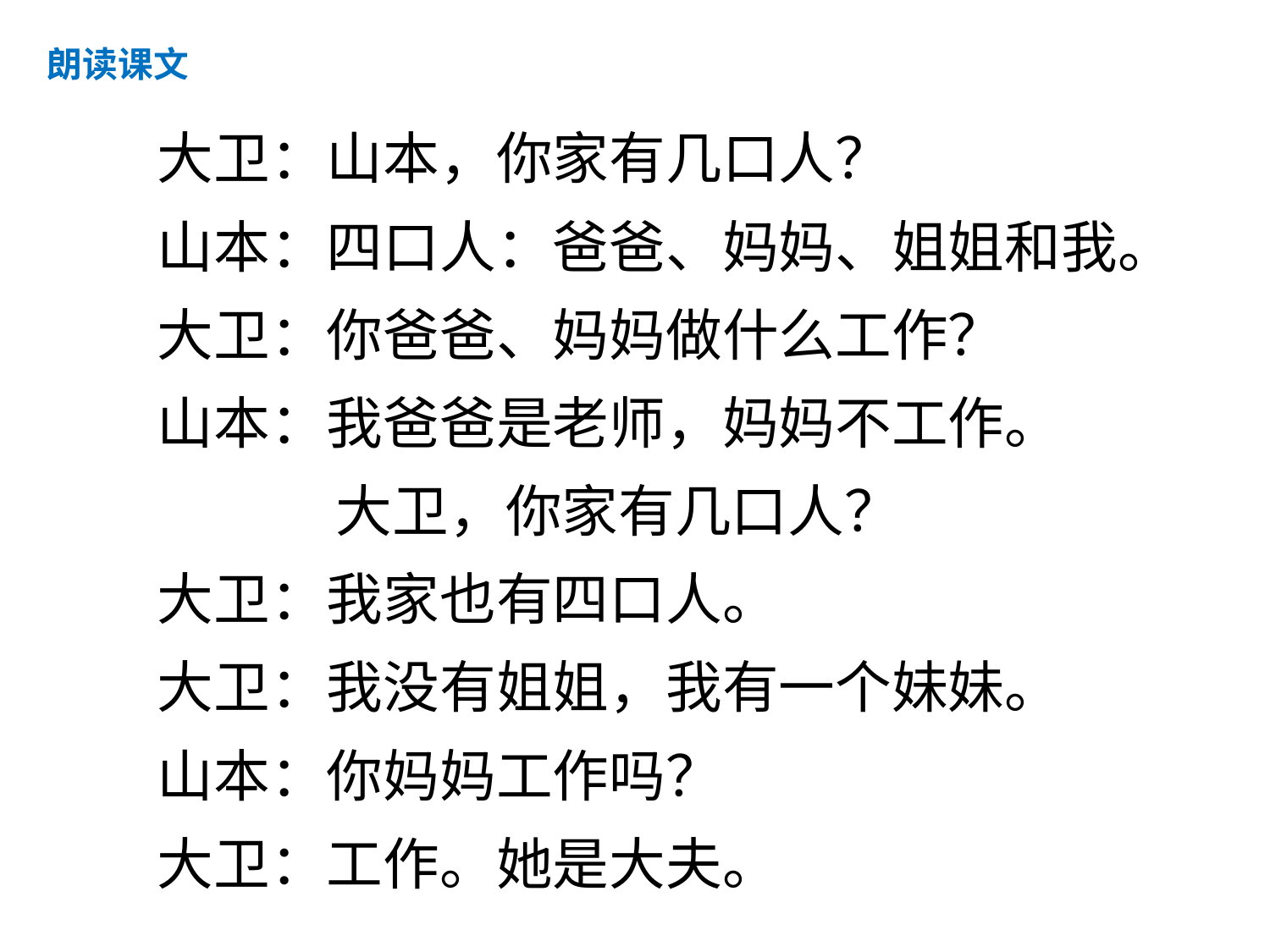

朗读课文
大卫：山本，你家有几口人？
山本：四口人：爸爸、妈妈、姐姐和我。
大卫：你爸爸、妈妈做什么工作？
山本：我爸爸是老师，妈妈不工作。
             大卫，你家有几口人？
大卫：我家也有四口人。
大卫：我没有姐姐，我有一个妹妹。
山本：你妈妈工作吗？
大卫：工作。她是大夫。